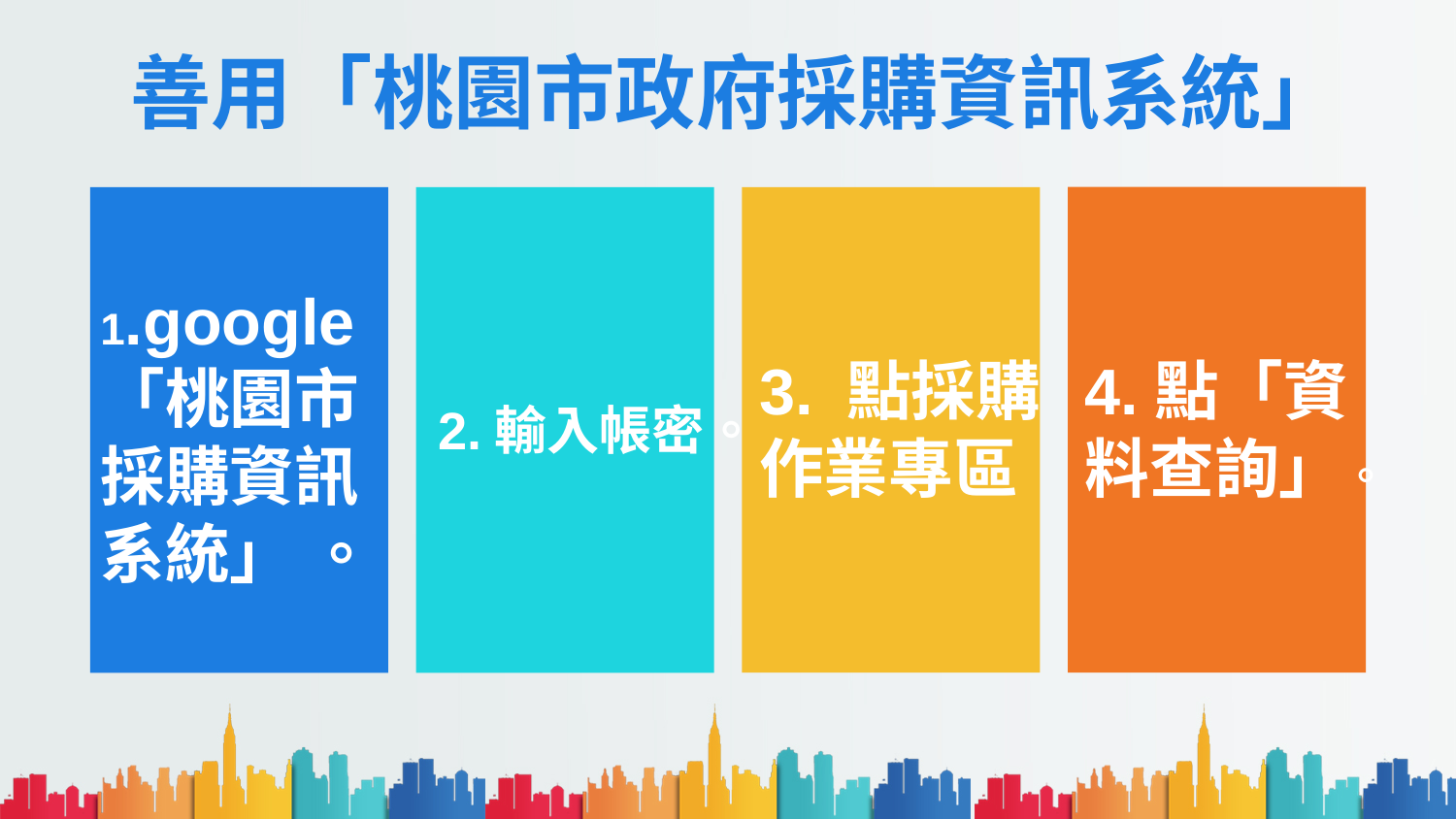

# 善用「桃園市政府採購資訊系統」
1.google「桃園市採購資訊系統」 。

2.輸入帳密。

3. 點採購作業專區

4.點「資料查詢」。